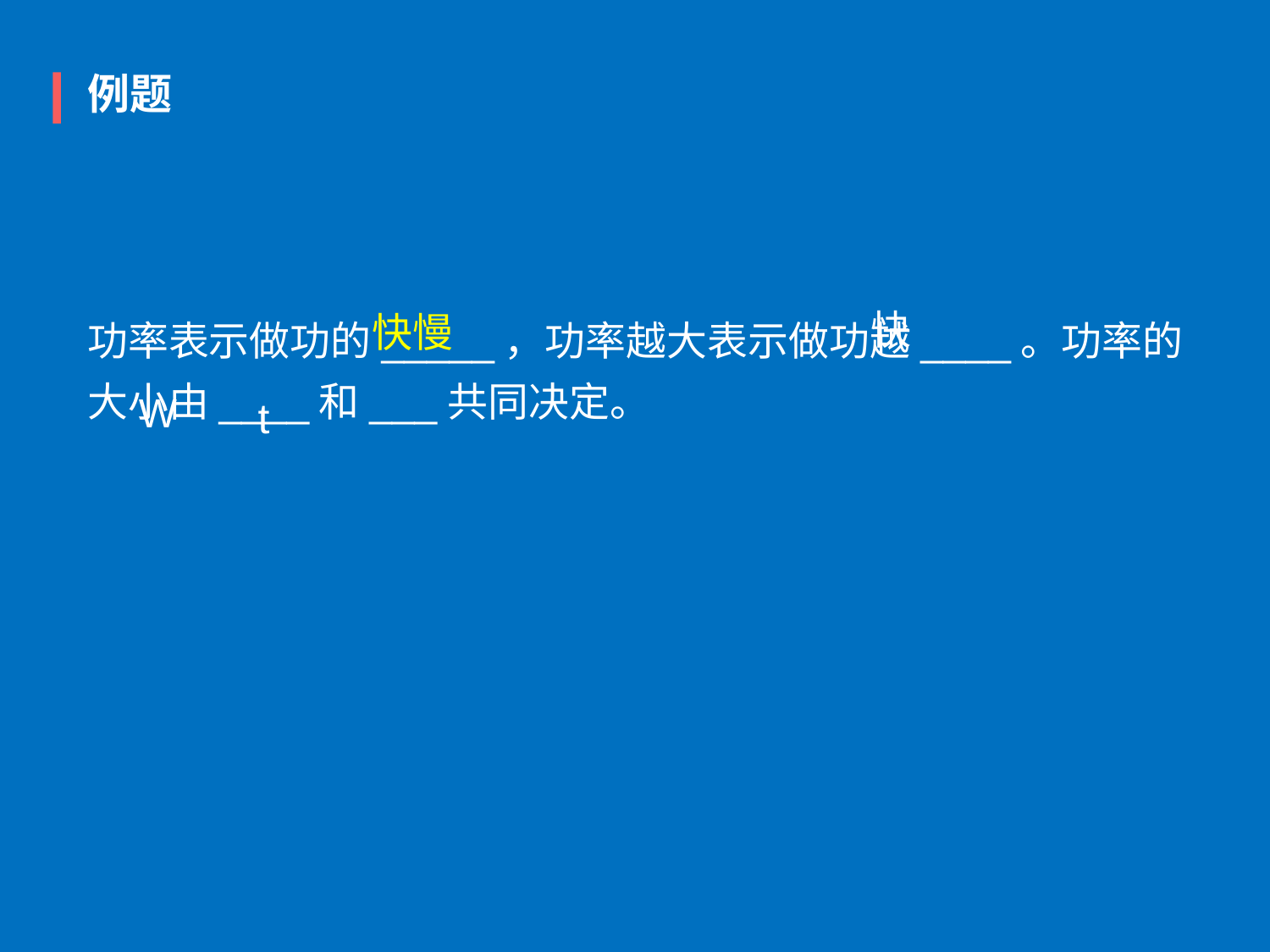

例题

快
快慢
功率表示做功的_____，功率越大表示做功越____。功率的大小由____和___共同决定。
W
t